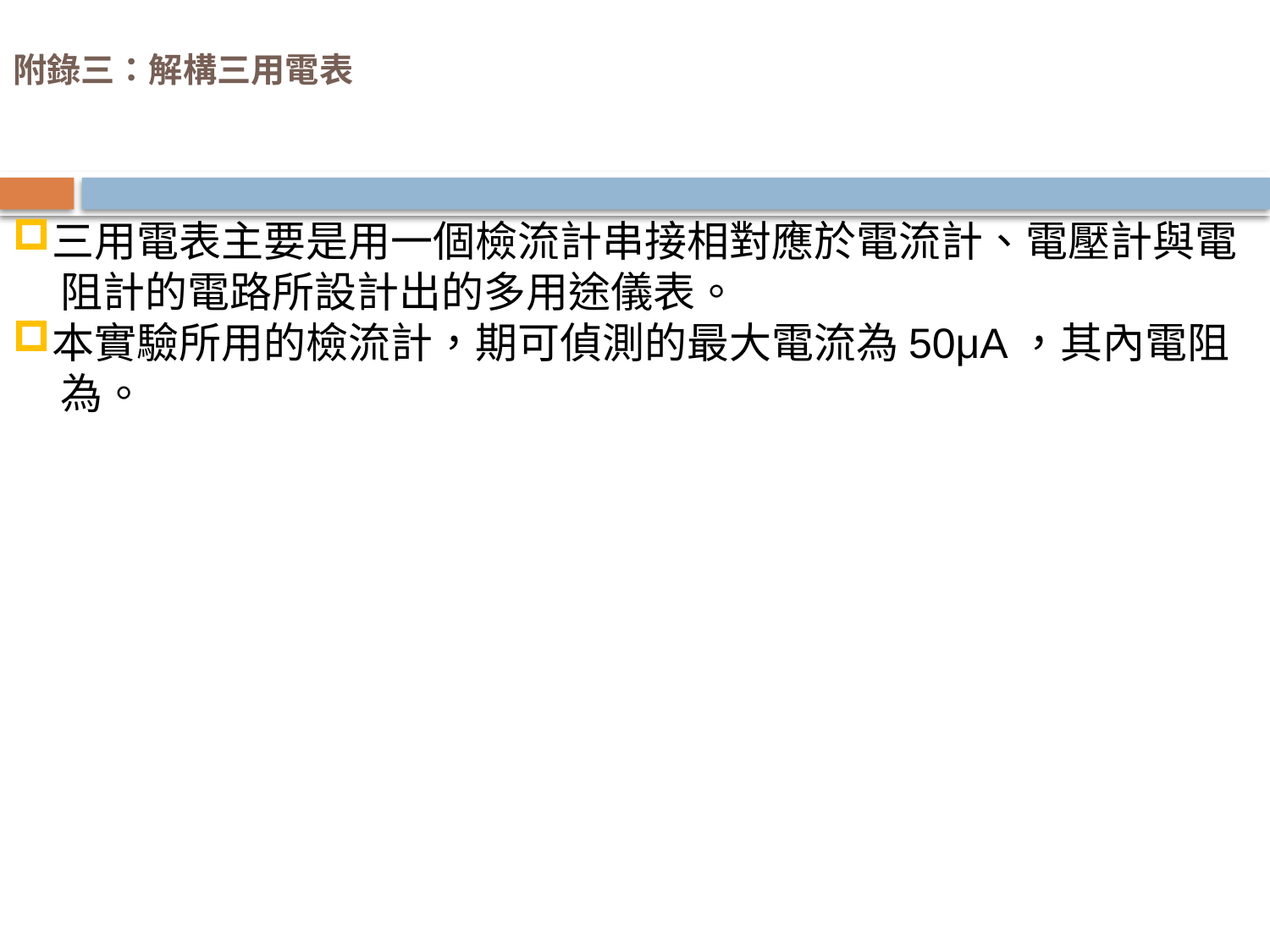

# 附錄三：解構三用電表
三用電表主要是用一個檢流計串接相對應於電流計、電壓計與電
    阻計的電路所設計出的多用途儀表。
本實驗所用的檢流計，期可偵測的最大電流為50μA，其內電阻
    為。